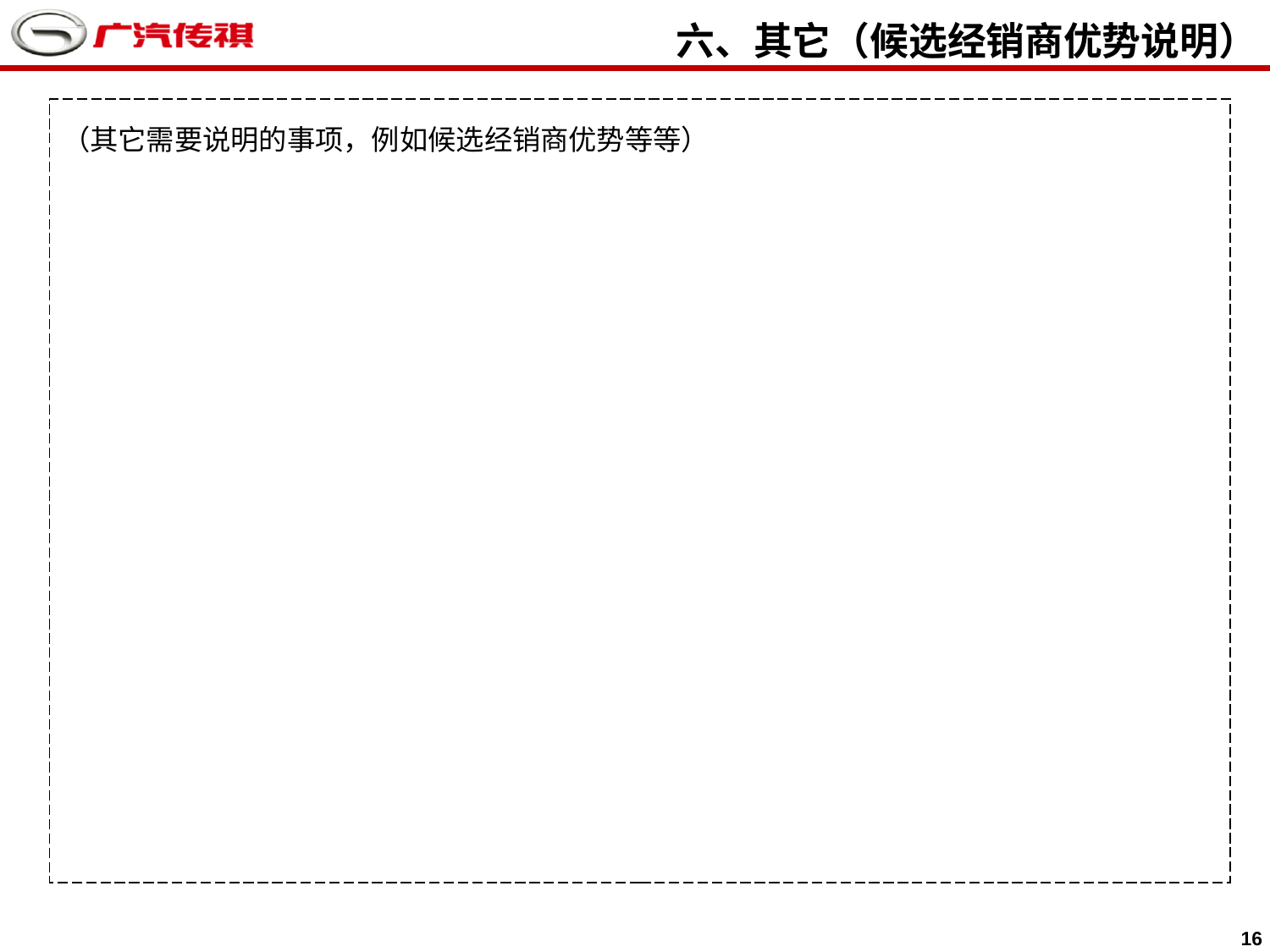

六、其它（候选经销商优势说明）
（其它需要说明的事项，例如候选经销商优势等等）